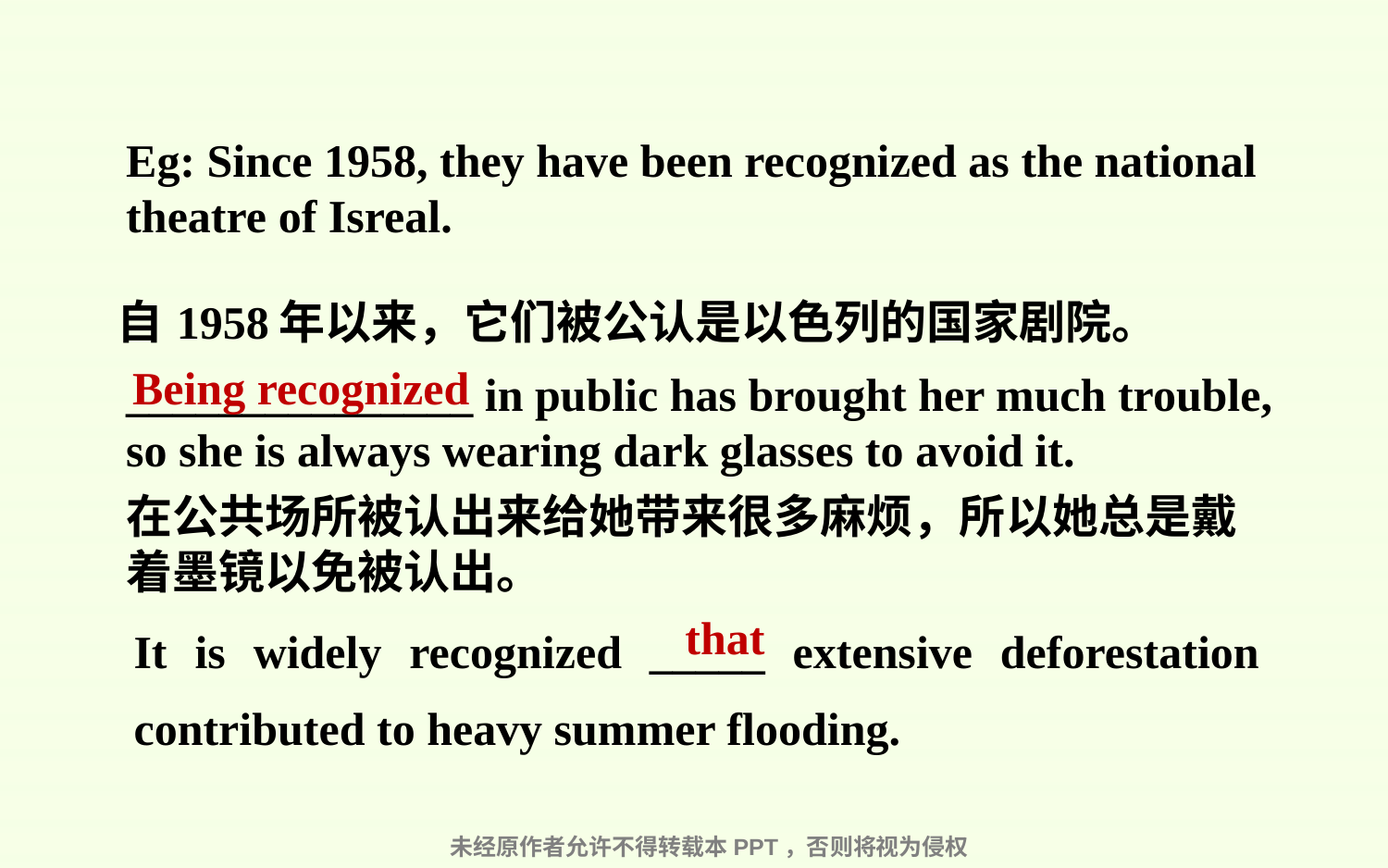

Eg: Since 1958, they have been recognized as the national theatre of Isreal.
| 自1958年以来，它们被公认是以色列的国家剧院。 |
| --- |
 Being recognized
_______________ in public has brought her much trouble, so she is always wearing dark glasses to avoid it.
在公共场所被认出来给她带来很多麻烦，所以她总是戴着墨镜以免被认出。
| It is widely recognized \_\_\_\_\_ extensive deforestation contributed to heavy summer flooding. |
| --- |
that